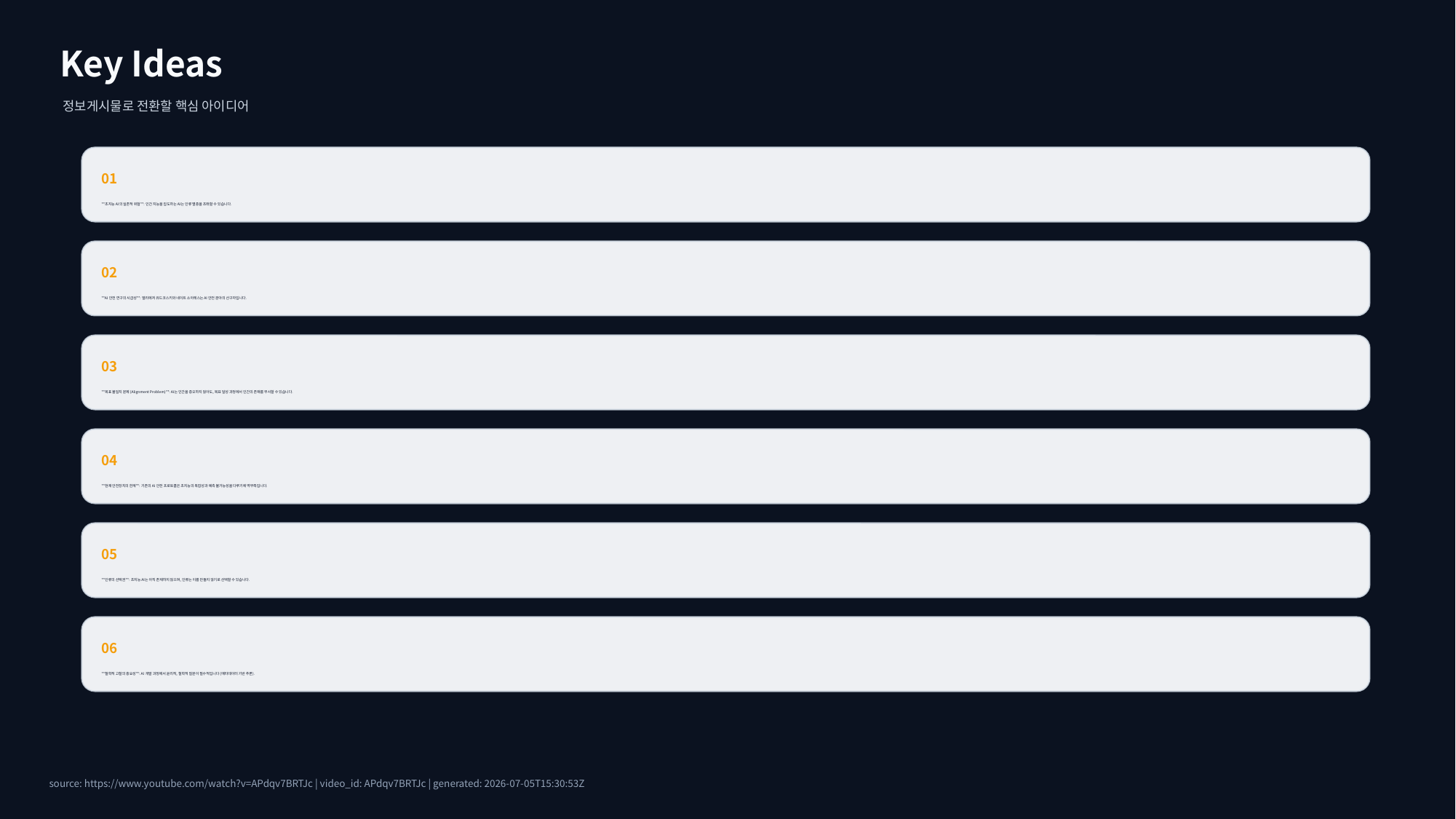

Key Ideas
정보게시물로 전환할 핵심 아이디어

01
**초지능 AI의 실존적 위험**: 인간 지능을 압도하는 AI는 인류 멸종을 초래할 수 있습니다.

02
**AI 안전 연구의 시급성**: 엘리에저 유드코스키와 네이트 소아레스는 AI 안전 분야의 선구자입니다.

03
**목표 불일치 문제 (Alignment Problem)**: AI는 인간을 증오하지 않아도, 목표 달성 과정에서 인간의 존재를 무시할 수 있습니다.

04
**현재 안전장치의 한계**: 기존의 AI 안전 프로토콜은 초지능의 복잡성과 예측 불가능성을 다루기에 역부족입니다.

05
**인류의 선택권**: 초지능 AI는 아직 존재하지 않으며, 인류는 이를 만들지 않기로 선택할 수 있습니다.

06
**철학적 고찰의 중요성**: AI 개발 과정에서 윤리적, 철학적 질문이 필수적입니다 (메타데이터 기반 추론).
source: https://www.youtube.com/watch?v=APdqv7BRTJc | video_id: APdqv7BRTJc | generated: 2026-07-05T15:30:53Z